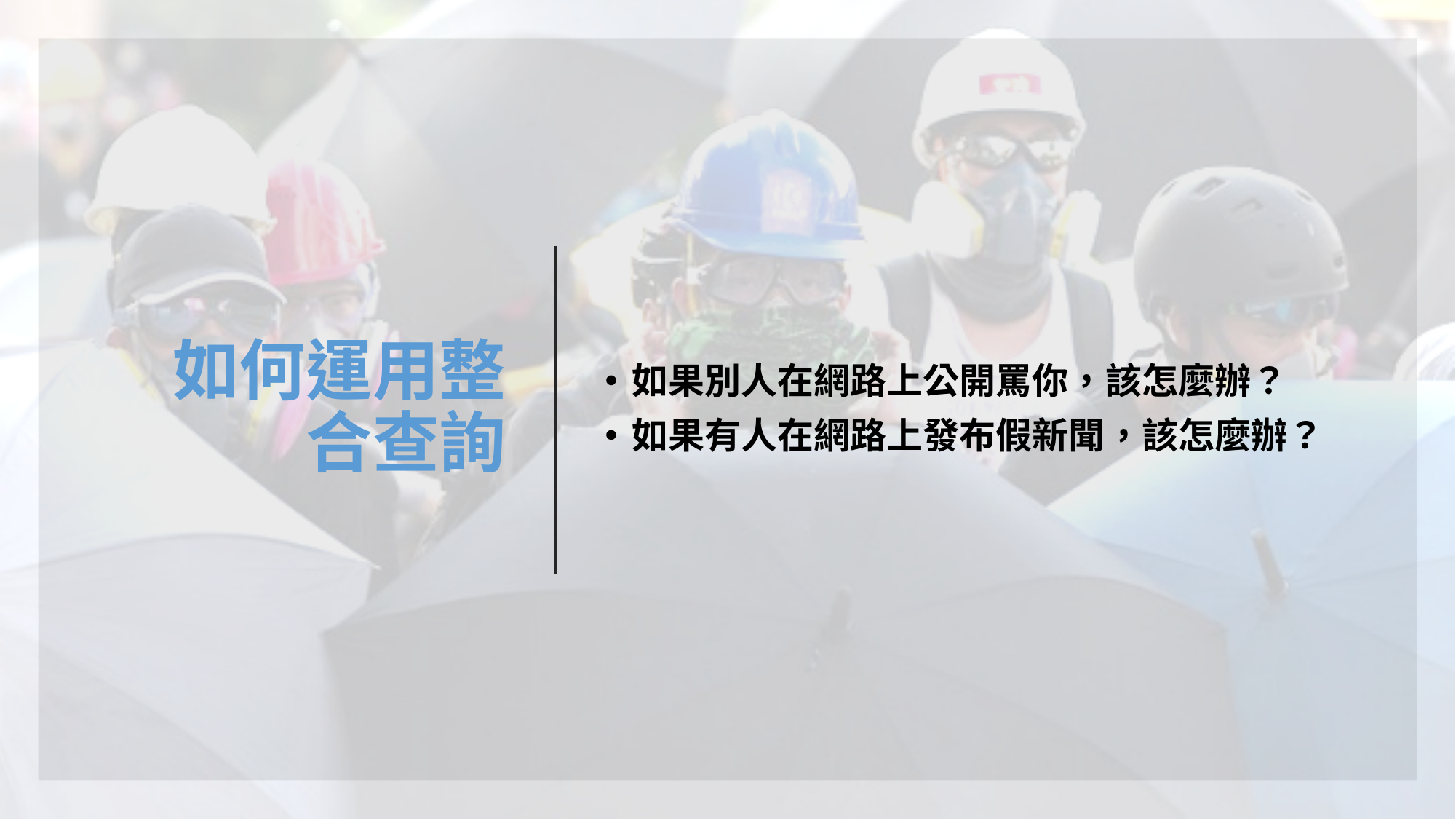

# 如何運用整合查詢
如果別人在網路上公開罵你，該怎麼辦？
如果有人在網路上發布假新聞，該怎麼辦？